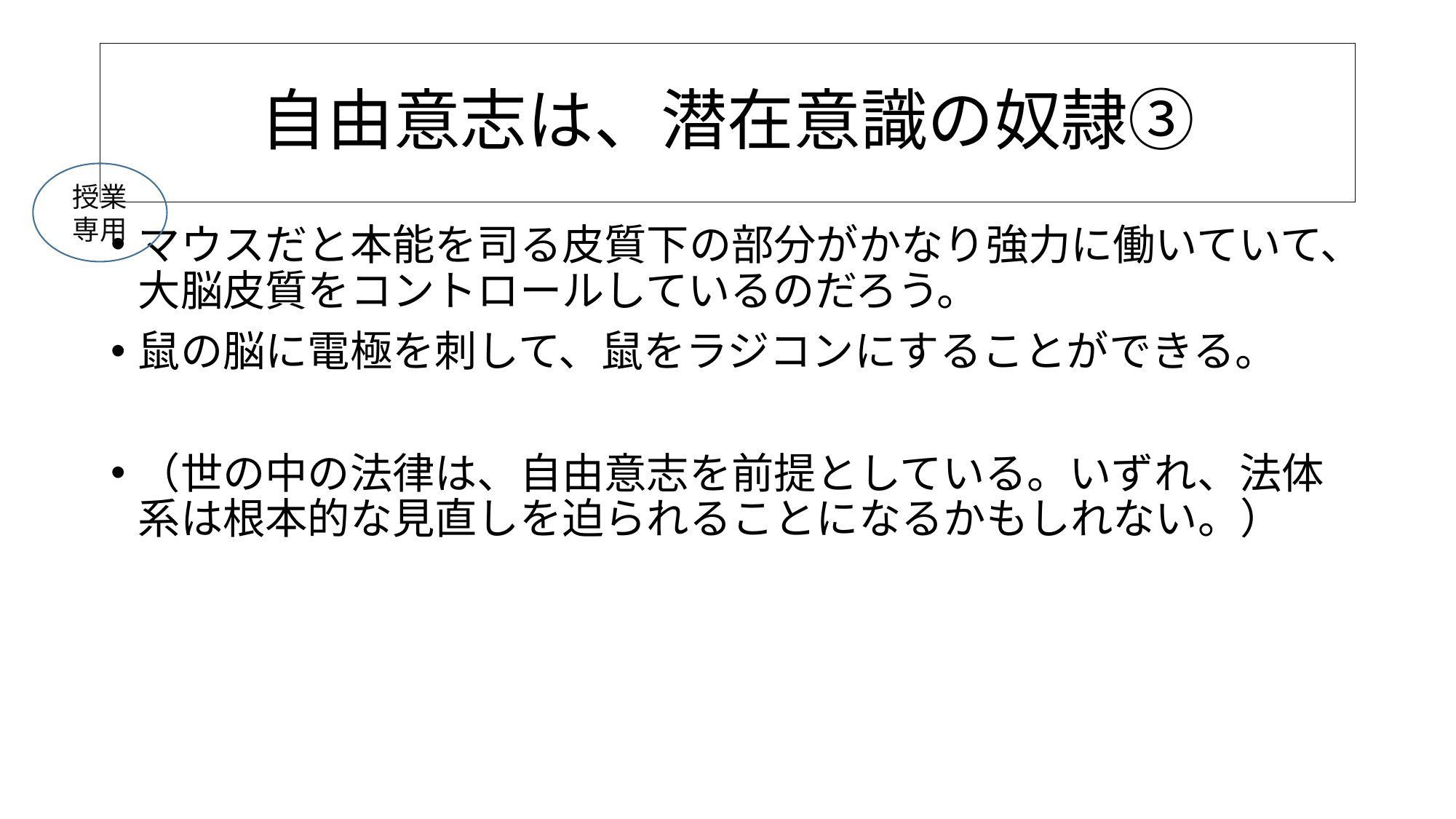

# 自由意志は、潜在意識の奴隷③
授業
専用
マウスだと本能を司る皮質下の部分がかなり強力に働いていて、大脳皮質をコントロールしているのだろう。
鼠の脳に電極を刺して、鼠をラジコンにすることができる。

（世の中の法律は、自由意志を前提としている。いずれ、法体系は根本的な見直しを迫られることになるかもしれない。）